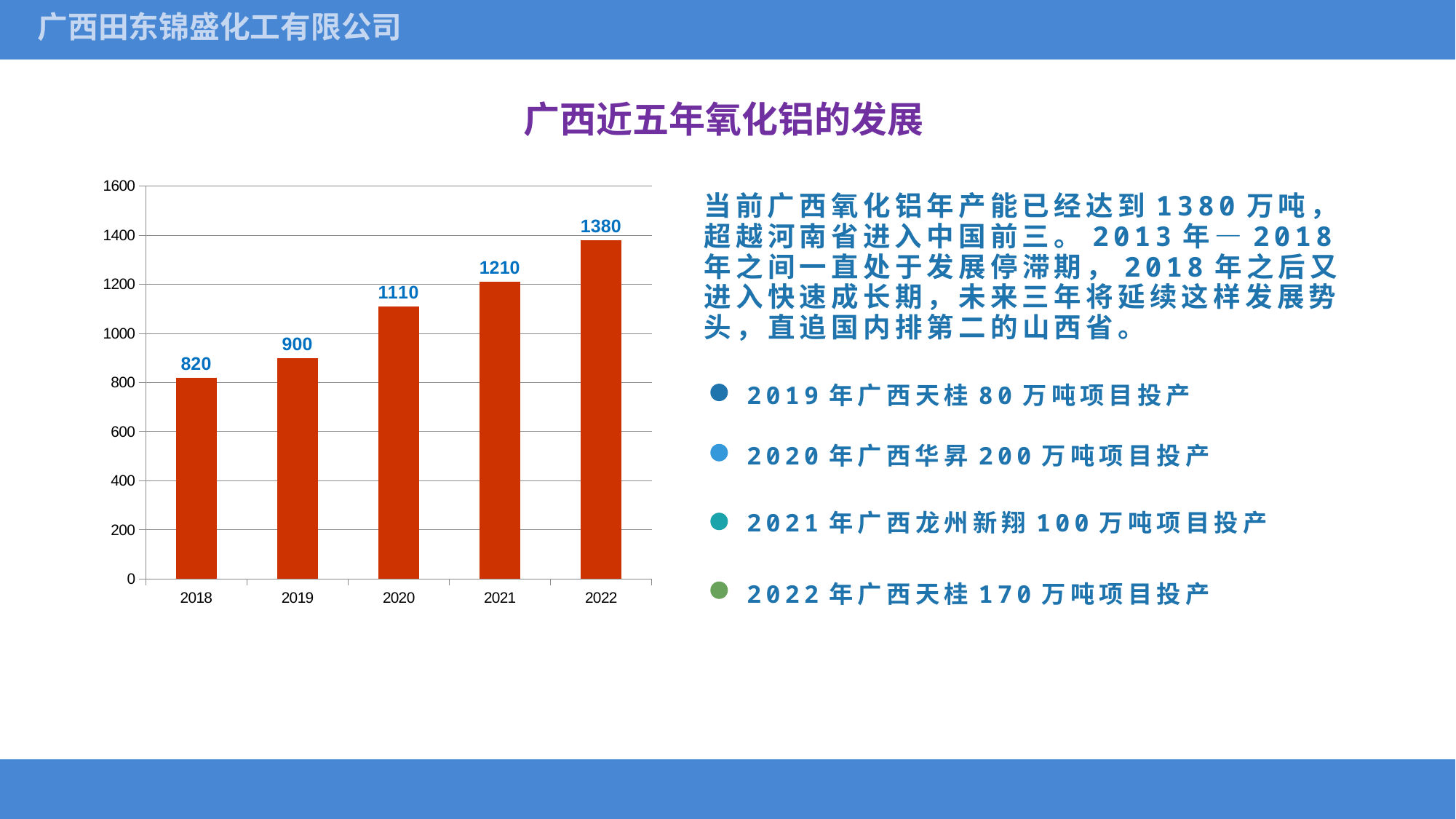

广西田东锦盛化工有限公司
广西近五年氧化铝的发展

### Chart

| Category |  |
|---|---|
| 2018 | 820.0 |
| 2019 | 900.0 |
| 2020 | 1110.0 |
| 2021 | 1210.0 |
| 2022 | 1380.0 |
当前广西氧化铝年产能已经达到1380万吨，超越河南省进入中国前三。2013年—2018年之间一直处于发展停滞期，2018年之后又进入快速成长期，未来三年将延续这样发展势头，直追国内排第二的山西省。

2019年广西天桂80万吨项目投产

2020年广西华昇200万吨项目投产

2021年广西龙州新翔100万吨项目投产

2022年广西天桂170万吨项目投产